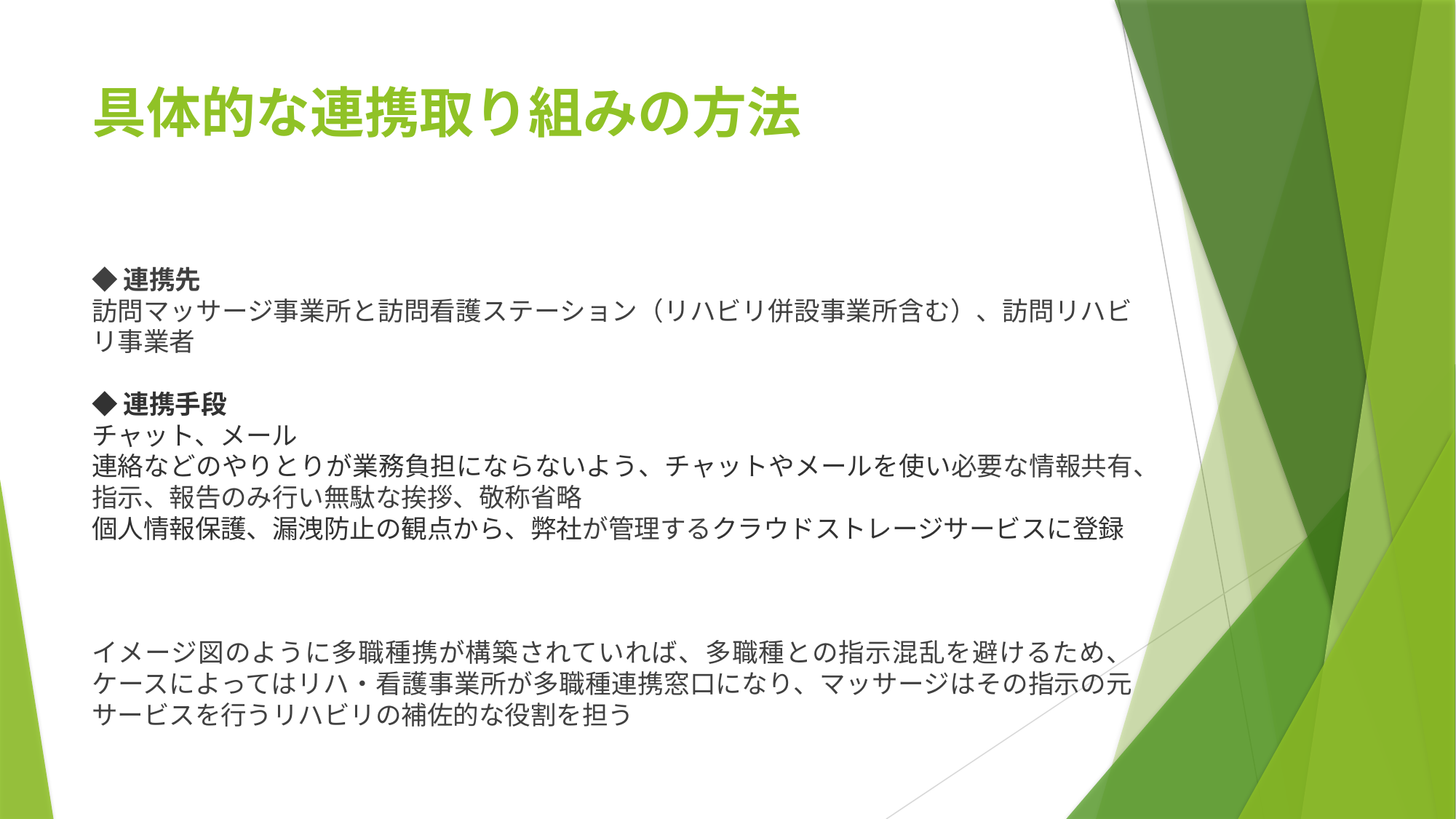

# 具体的な連携取り組みの方法
◆連携先
訪問マッサージ事業所と訪問看護ステーション（リハビリ併設事業所含む）、訪問リハビリ事業者

◆連携手段
チャット、メール
連絡などのやりとりが業務負担にならないよう、チャットやメールを使い必要な情報共有、指示、報告のみ行い無駄な挨拶、敬称省略
個人情報保護、漏洩防止の観点から、弊社が管理するクラウドストレージサービスに登録

イメージ図のように多職種携が構築されていれば、多職種との指示混乱を避けるため、ケースによってはリハ・看護事業所が多職種連携窓口になり、マッサージはその指示の元サービスを行うリハビリの補佐的な役割を担う